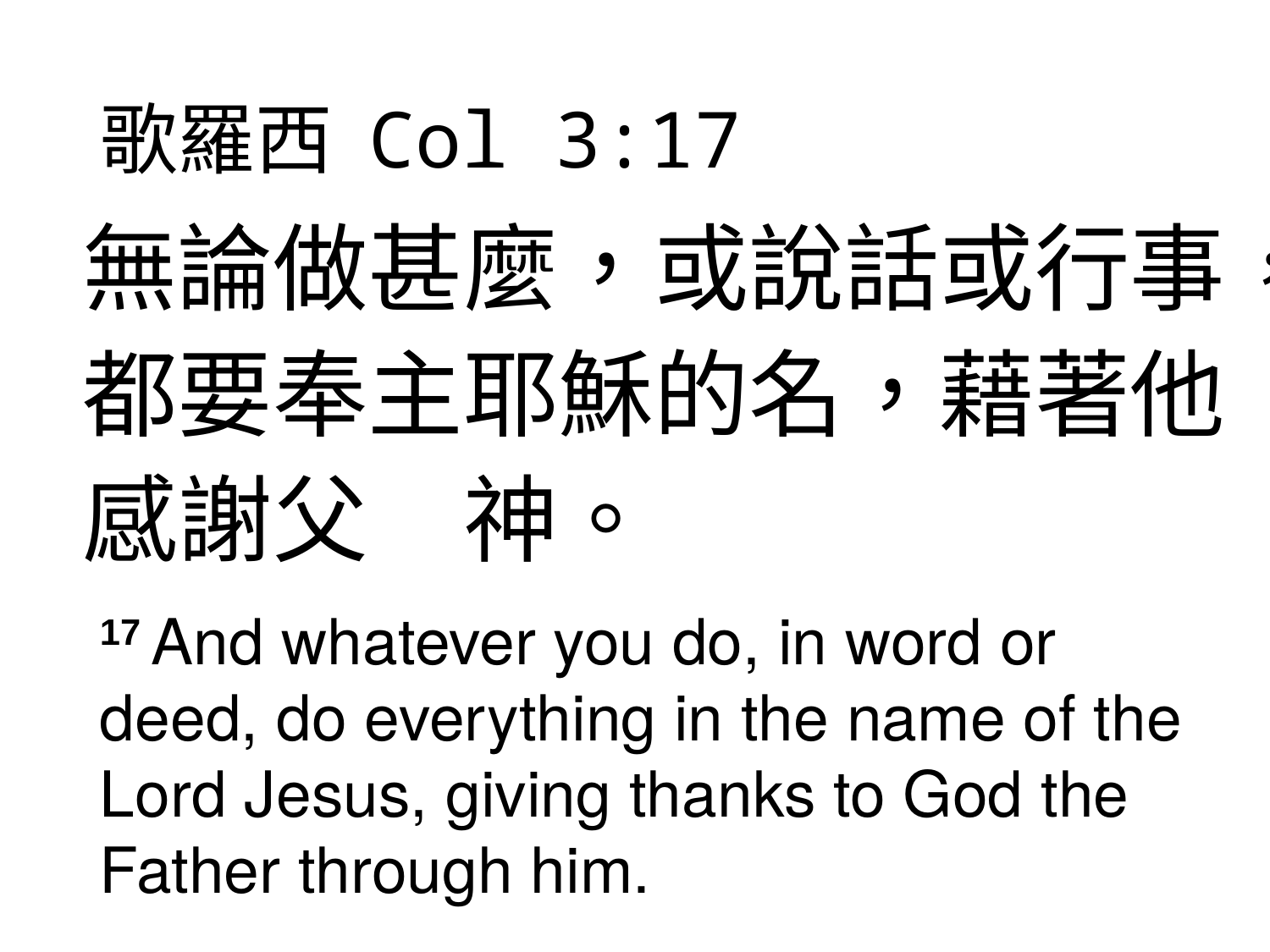

# 歌羅西 Col 3:17
無論做甚麼，或說話或行事，都要奉主耶穌的名，藉著他感謝父　神。
17 And whatever you do, in word or deed, do everything in the name of the Lord Jesus, giving thanks to God the Father through him.